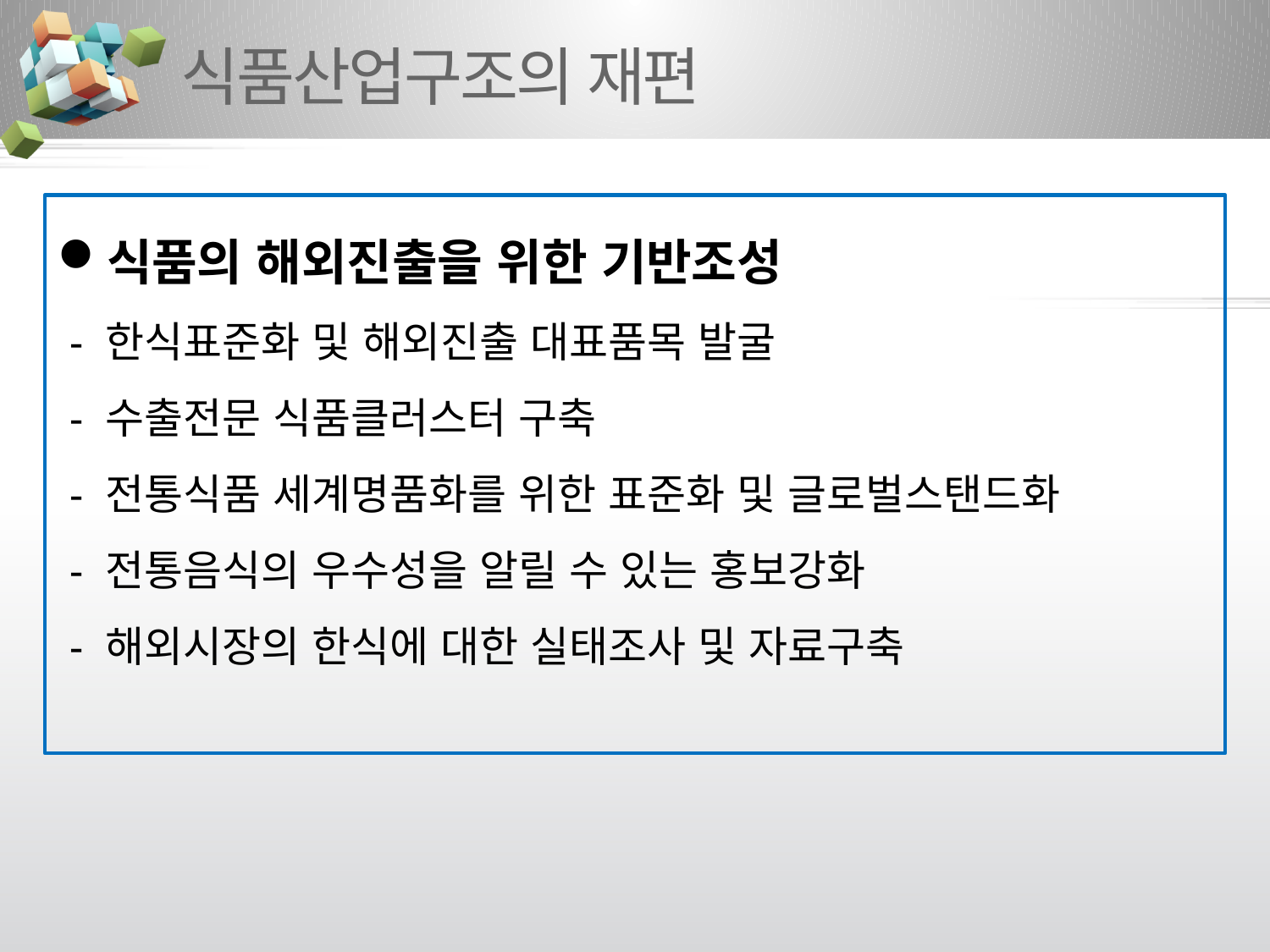

# 식품산업구조의 재편
식품의 해외진출을 위한 기반조성
 - 한식표준화 및 해외진출 대표품목 발굴
 - 수출전문 식품클러스터 구축
 - 전통식품 세계명품화를 위한 표준화 및 글로벌스탠드화
 - 전통음식의 우수성을 알릴 수 있는 홍보강화
 - 해외시장의 한식에 대한 실태조사 및 자료구축